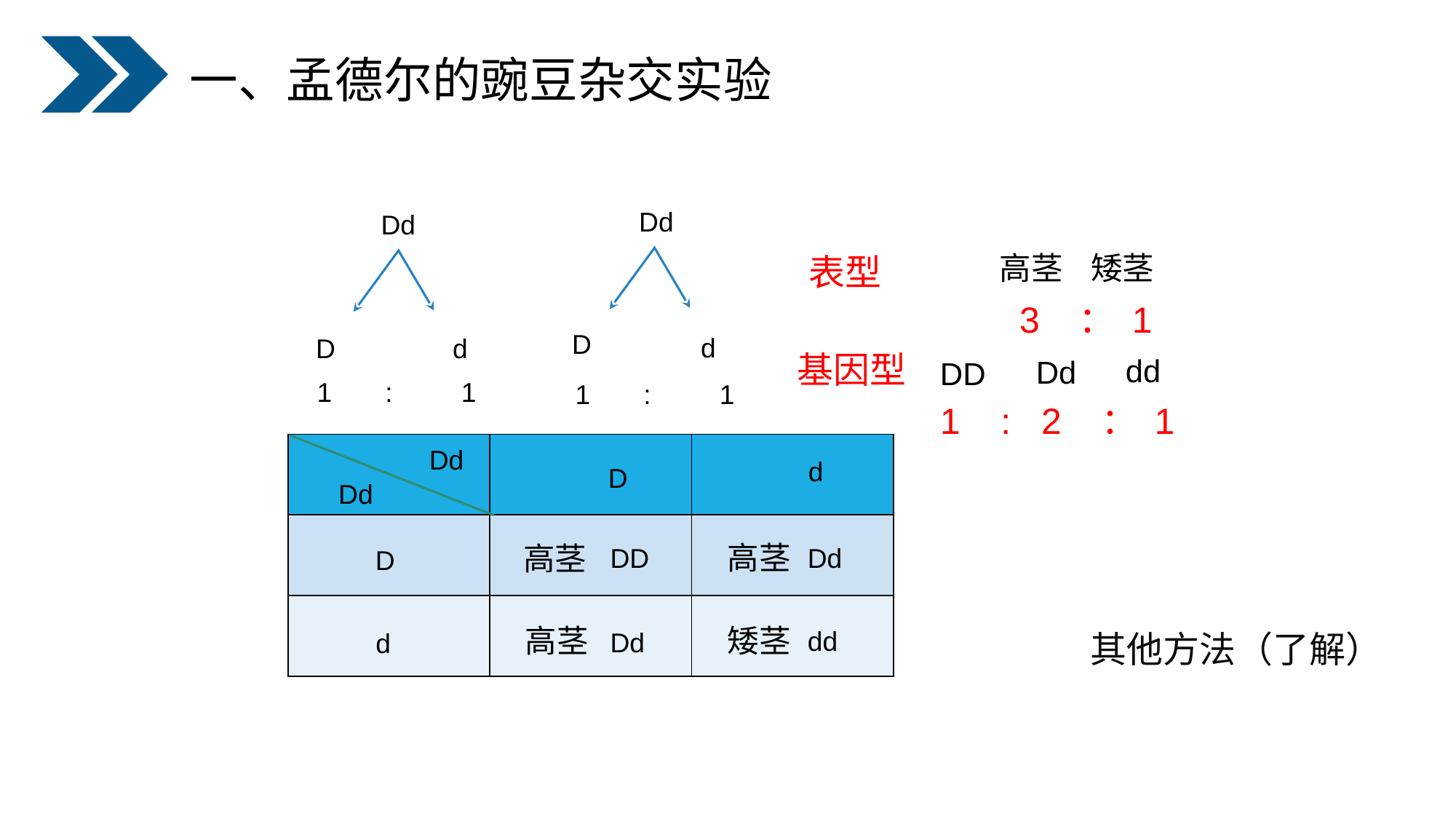

一、孟德尔的豌豆杂交实验
Dd
Dd
高茎
矮茎

 表型

 3   ： 1
D
d
D
d
dd
 基因型
Dd
DD
1       :         1
1       :         1
 1    :   2   ： 1
|  |  |  |
| --- | --- | --- |
|  |  |  |
|  |  |  |
Dd
d
D
Dd
高茎
高茎
DD
Dd
D
高茎
矮茎
dd
Dd
d
其他方法（了解）